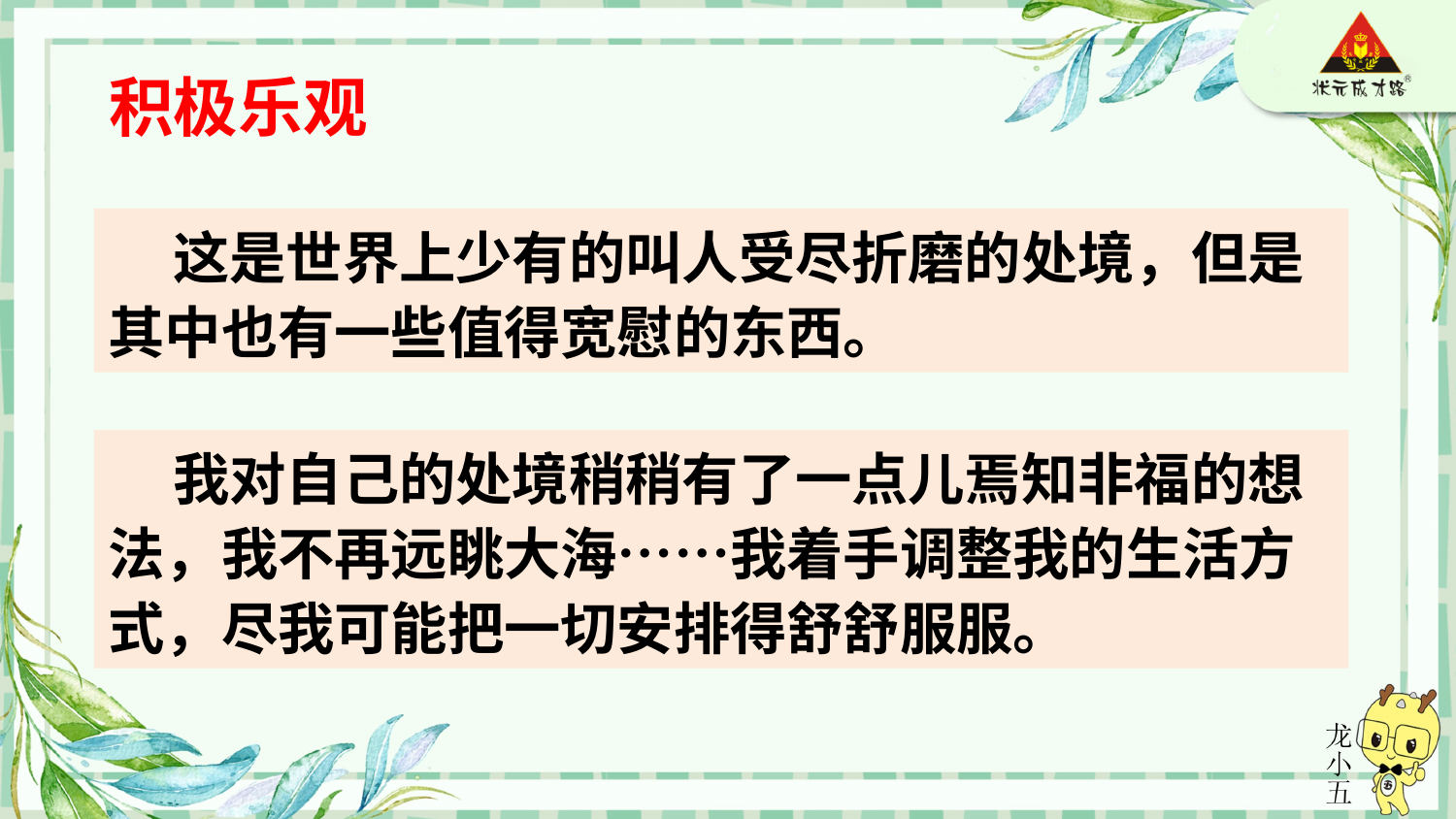

积极乐观
    这是世界上少有的叫人受尽折磨的处境，但是其中也有一些值得宽慰的东西。
    我对自己的处境稍稍有了一点儿焉知非福的想法，我不再远眺大海……我着手调整我的生活方式，尽我可能把一切安排得舒舒服服。